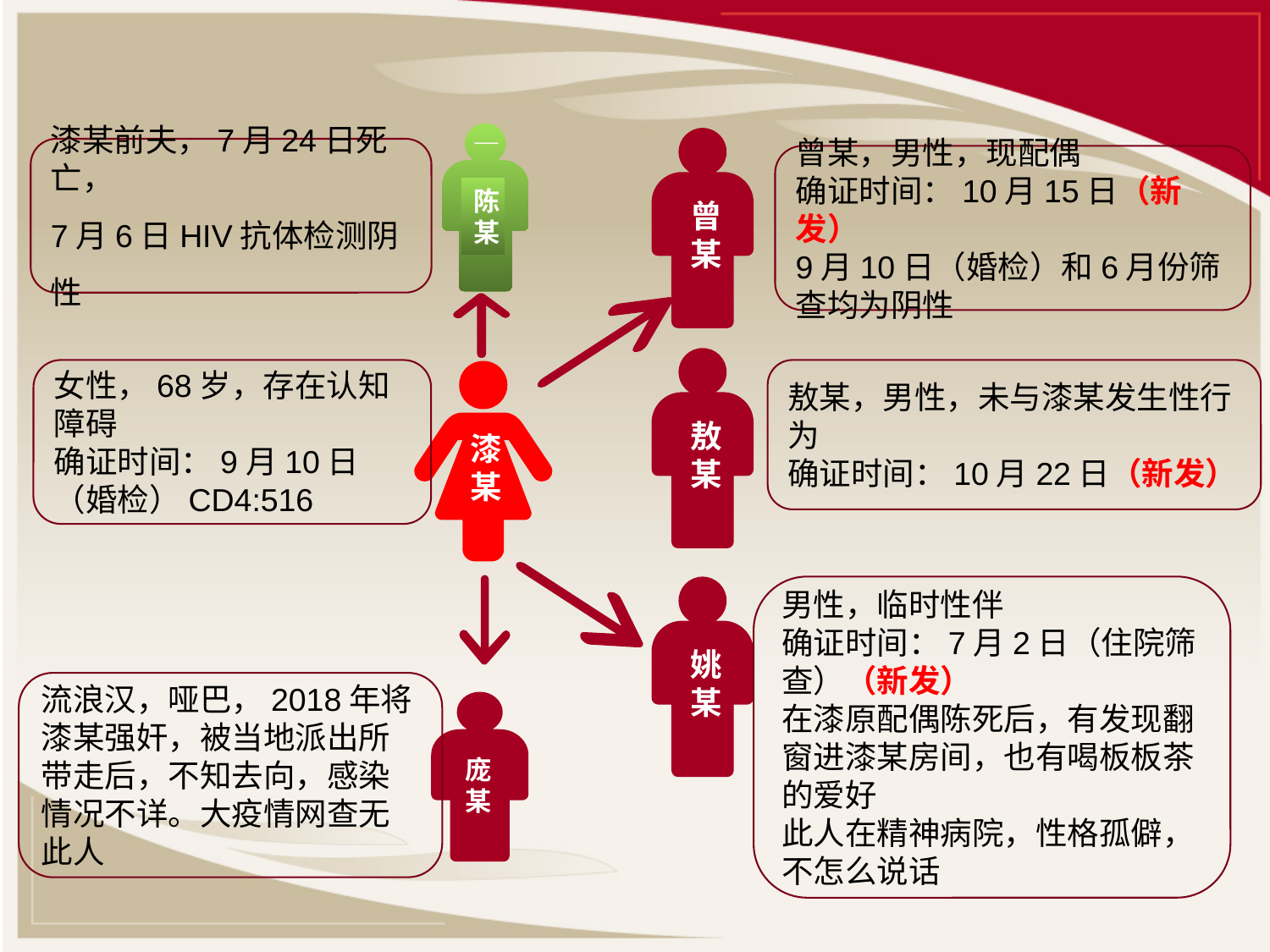

陈某
——

曾
某
漆某前夫，7月24日死亡，
7月6日HIV抗体检测阴性
曾某，男性，现配偶
确证时间：10月15日（新发）
9月10日（婚检）和6月份筛查均为阴性

敖
某
女性，68岁，存在认知障碍
确证时间：9月10日（婚检）CD4:516
敖某，男性，未与漆某发生性行为
确证时间：10月22日（新发）

漆
某

男性，临时性伴
确证时间：7月2日（住院筛查）（新发）
在漆原配偶陈死后，有发现翻窗进漆某房间，也有喝板板茶的爱好
此人在精神病院，性格孤僻，不怎么说话

姚
某
流浪汉，哑巴，2018年将漆某强奸，被当地派出所带走后，不知去向，感染情况不详。大疫情网查无此人

庞某
？
33